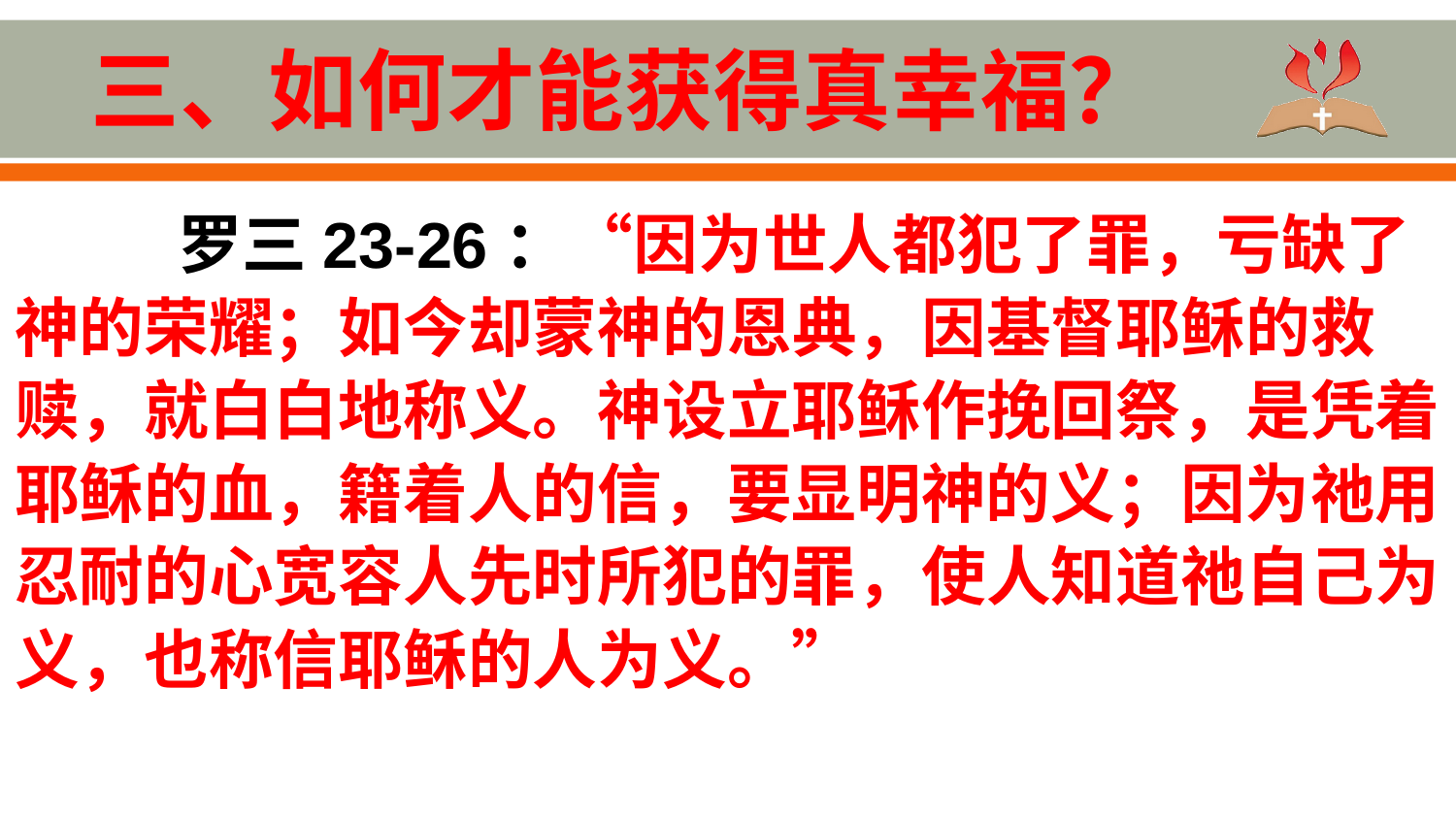

# 三、如何才能获得真幸福？
          罗三23-26：“因为世人都犯了罪，亏缺了神的荣耀；如今却蒙神的恩典，因基督耶稣的救赎，就白白地称义。神设立耶稣作挽回祭，是凭着耶稣的血，籍着人的信，要显明神的义；因为祂用忍耐的心宽容人先时所犯的罪，使人知道祂自己为义，也称信耶稣的人为义。”